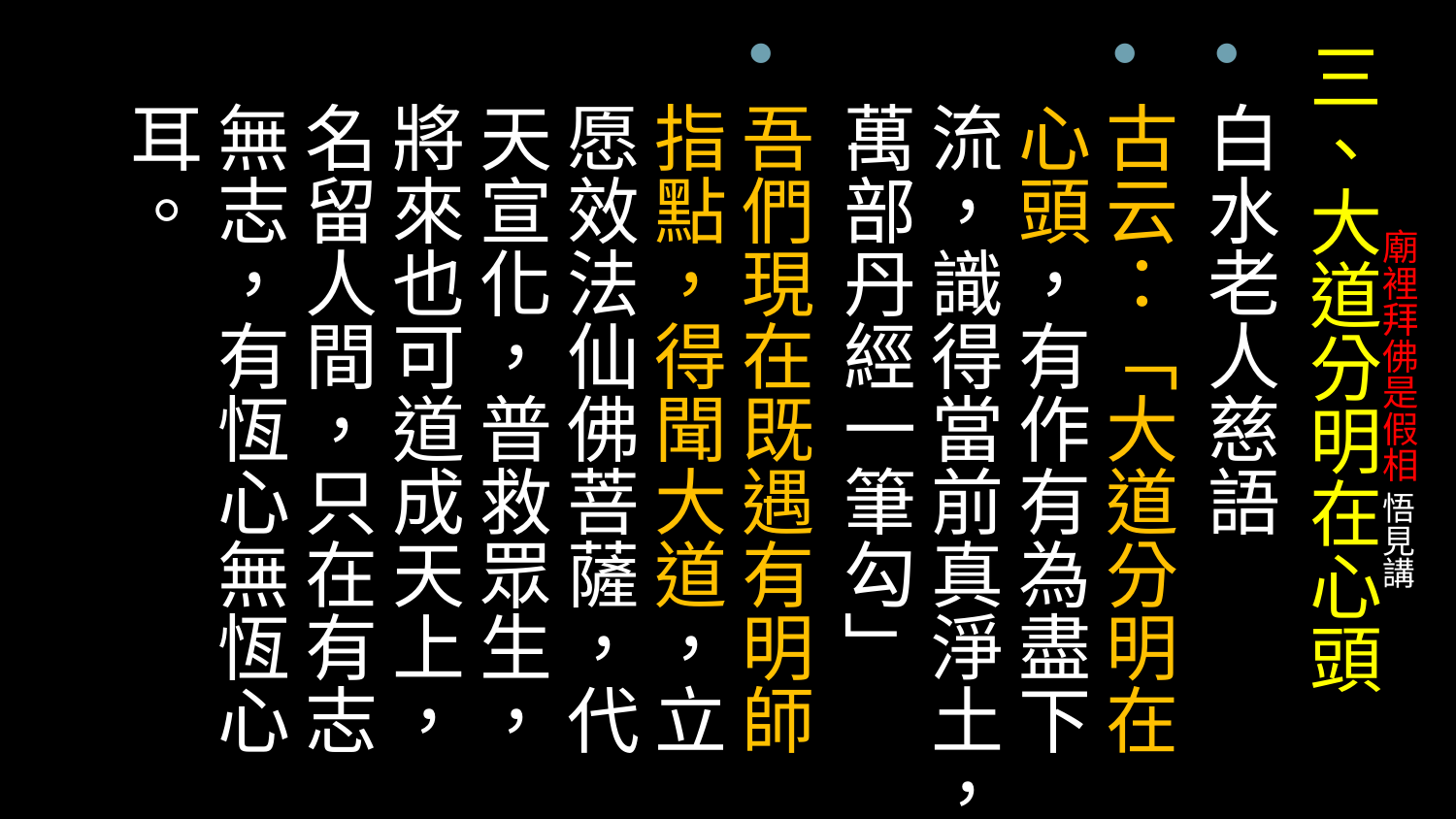

三、大道分明在心頭
白水老人慈語
古云：「大道分明在心頭，有作有為盡下流，識得當前真淨土，萬部丹經一筆勾」
吾們現在既遇有明師指點，得聞大道，立愿效法仙佛菩薩，代天宣化，普救眾生，將來也可道成天上，名留人間，只在有志無志，有恆心無恆心耳。

# 廟裡拜佛是假相 悟見講